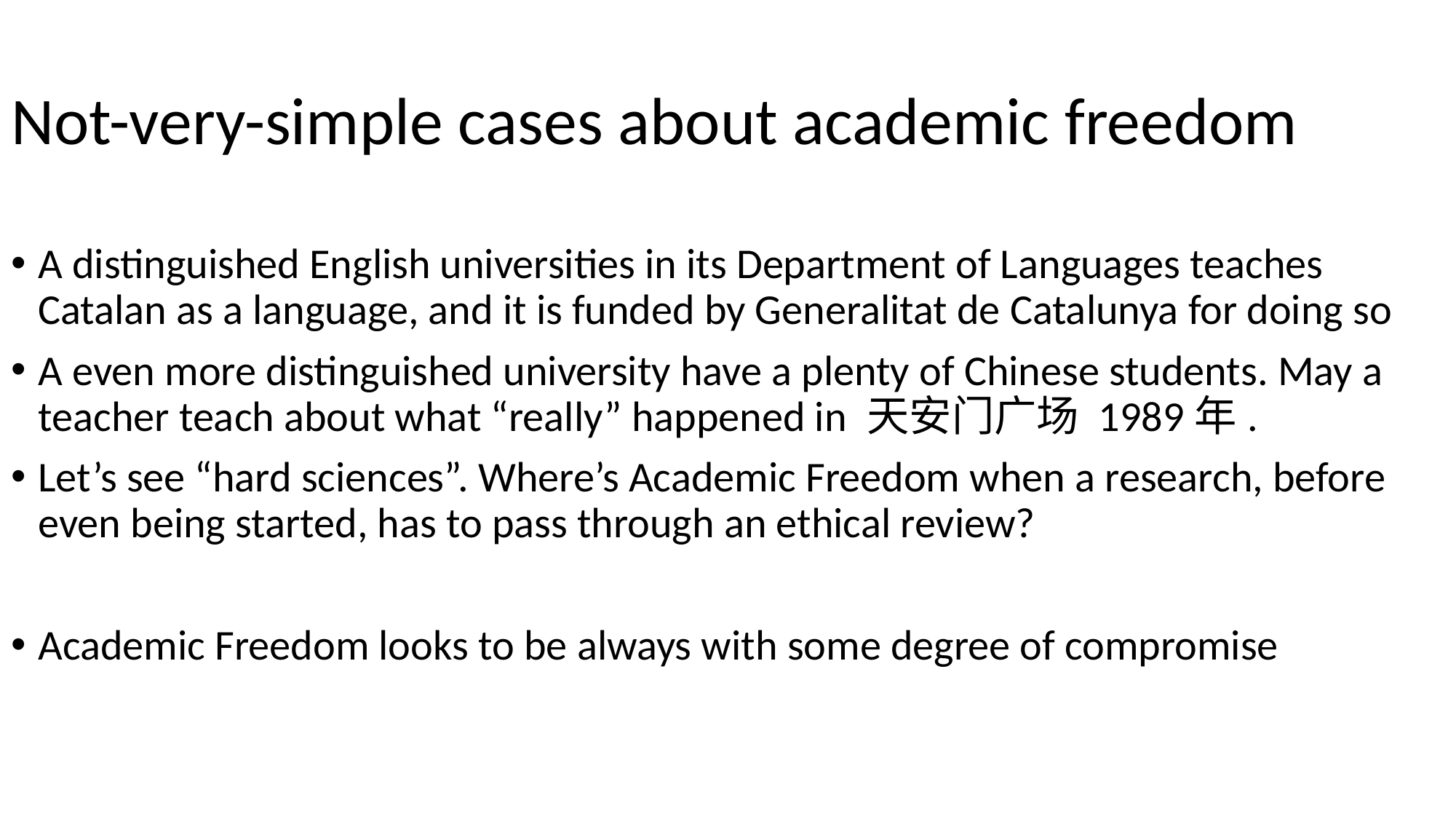

# Not-very-simple cases about academic freedom
A distinguished English universities in its Department of Languages teaches Catalan as a language, and it is funded by Generalitat de Catalunya for doing so
A even more distinguished university have a plenty of Chinese students. May a teacher teach about what “really” happened in 天安门广场 1989年.
Let’s see “hard sciences”. Where’s Academic Freedom when a research, before even being started, has to pass through an ethical review?

Academic Freedom looks to be always with some degree of compromise